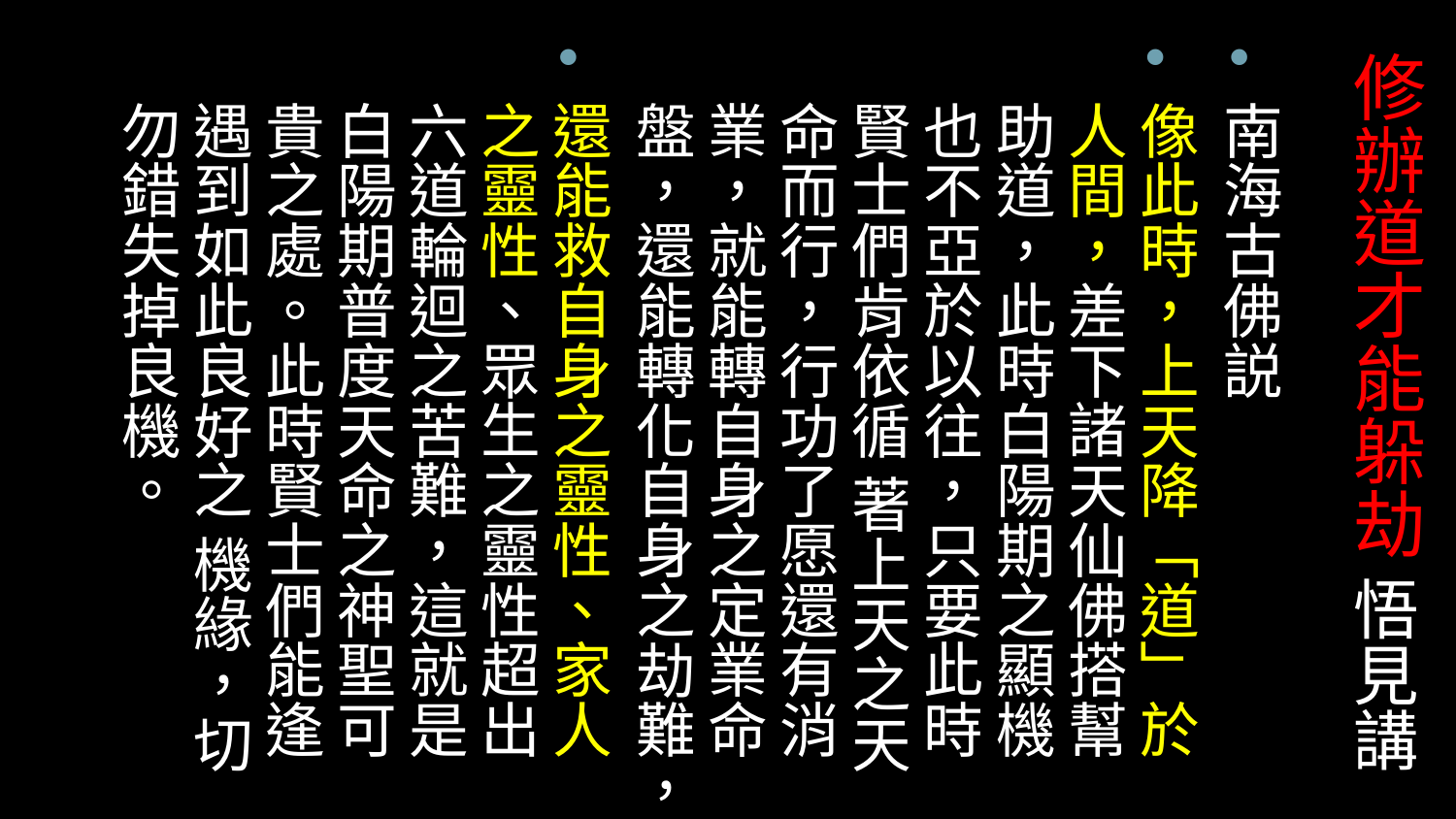

# 修辦道才能躲劫 悟見講
南海古佛説
像此時，上天降「道」於人間，差下諸天仙佛搭幫助道，此時白陽期之顯機也不亞於以往，只要此時賢士們肯依循 著上天之天命而行，行功了愿還有消業，就能轉自身之定業命盤，還能轉化自身之劫難，
還能救自身之靈性、家人之靈性、眾生之靈性超出六道輪迴之苦難，這就是白陽期普度天命之神聖可貴之處。此時賢士們能逢遇到如此良好之 機緣，切勿錯失掉良機。